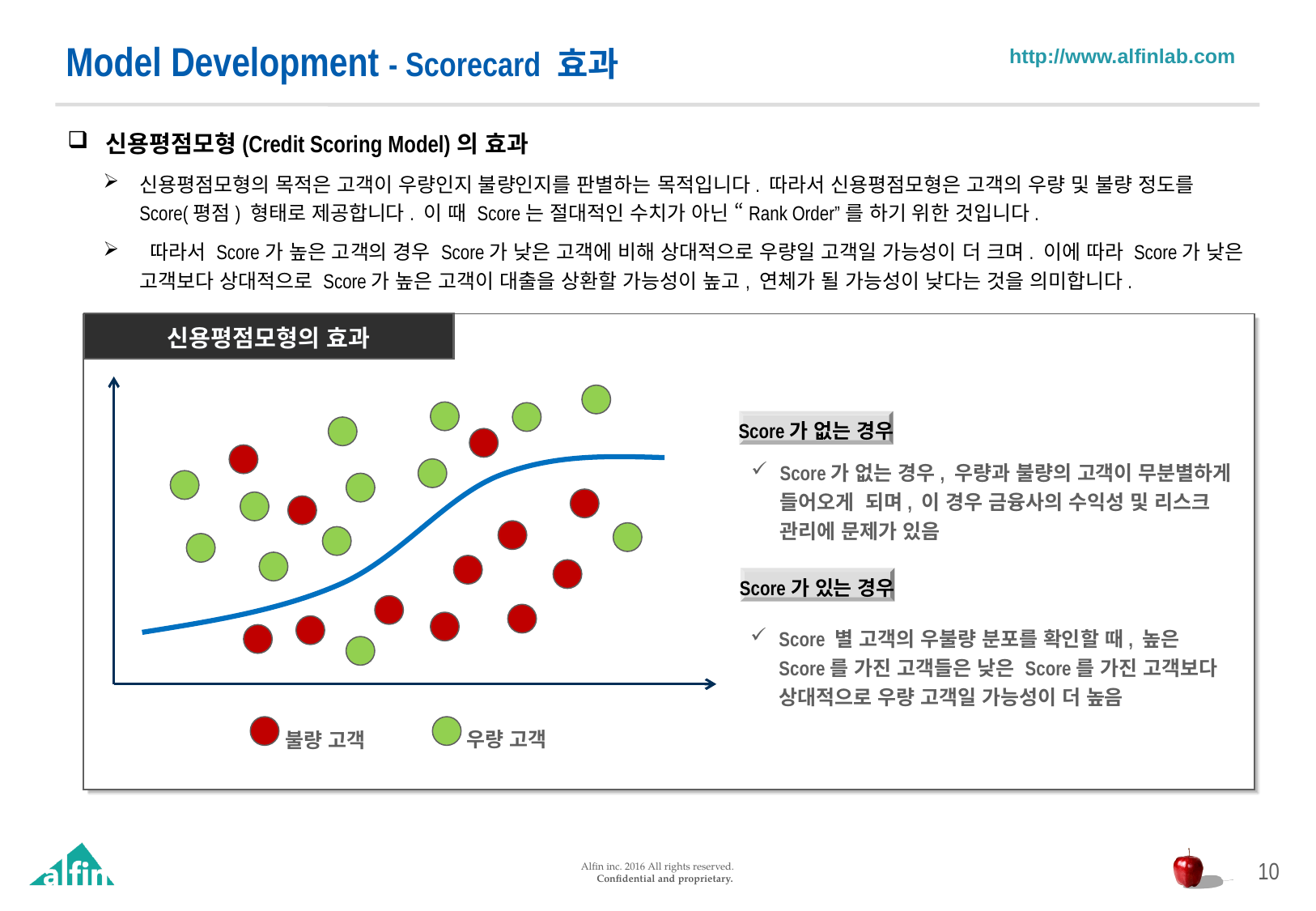

Model Development - Scorecard 효과
신용평점모형(Credit Scoring Model)의 효과
신용평점모형의 목적은 고객이 우량인지 불량인지를 판별하는 목적입니다. 따라서 신용평점모형은 고객의 우량 및 불량 정도를 Score(평점) 형태로 제공합니다. 이 때 Score는 절대적인 수치가 아닌 “Rank Order”를 하기 위한 것입니다.
 따라서 Score가 높은 고객의 경우 Score가 낮은 고객에 비해 상대적으로 우량일 고객일 가능성이 더 크며. 이에 따라 Score가 낮은 고객보다 상대적으로 Score가 높은 고객이 대출을 상환할 가능성이 높고, 연체가 될 가능성이 낮다는 것을 의미합니다.

신용평점모형의 효과

Score가 없는 경우

Score가 없는 경우, 우량과 불량의 고객이 무분별하게 들어오게  되며, 이 경우 금융사의 수익성 및 리스크 관리에 문제가 있음

Score가 있는 경우

Score 별 고객의 우불량 분포를 확인할 때, 높은 Score를 가진 고객들은 낮은 Score를 가진 고객보다 상대적으로 우량 고객일 가능성이 더 높음

우량 고객
불량 고객

10